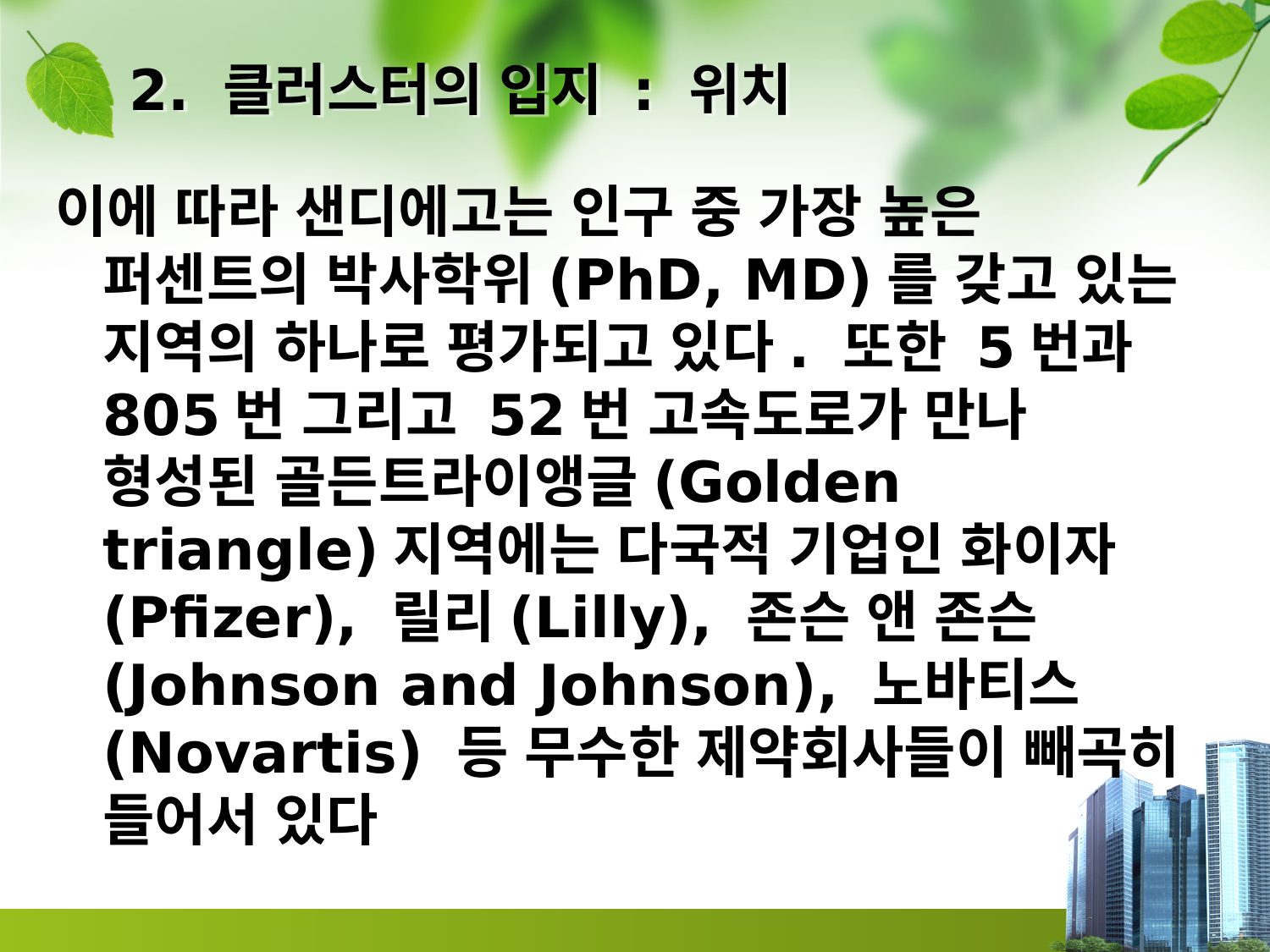

# 2. 클러스터의 입지 : 위치
이에 따라 샌디에고는 인구 중 가장 높은 퍼센트의 박사학위(PhD, MD)를 갖고 있는 지역의 하나로 평가되고 있다. 또한 5번과 805번 그리고 52번 고속도로가 만나 형성된 골든트라이앵글(Golden triangle)지역에는 다국적 기업인 화이자(Pfizer), 릴리(Lilly), 존슨 앤 존슨(Johnson and Johnson), 노바티스(Novartis) 등 무수한 제약회사들이 빼곡히 들어서 있다